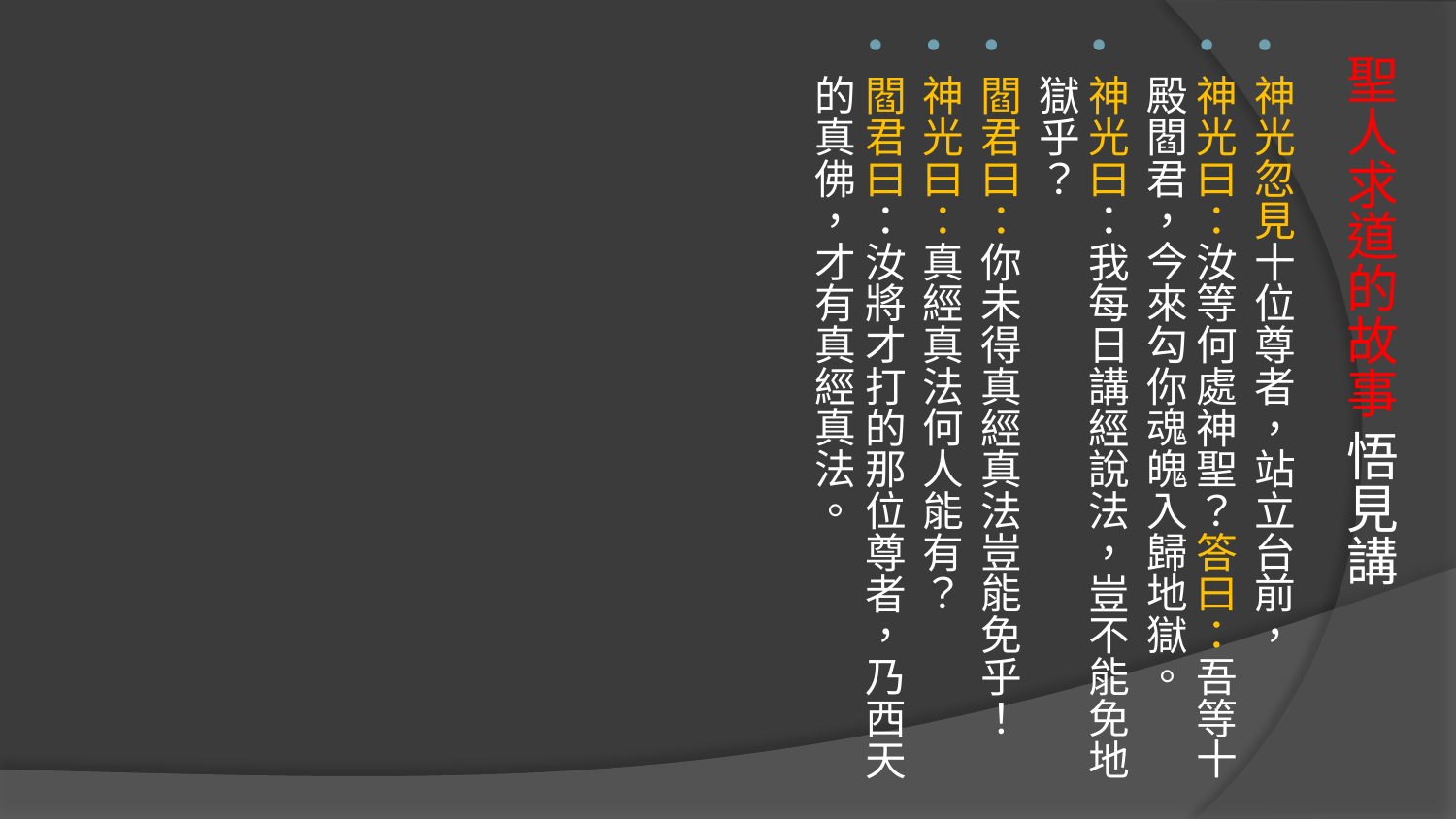

神光忽見十位尊者，站立台前，
神光曰：汝等何處神聖？答曰：吾等十殿閻君，今來勾你魂魄入歸地獄。
神光曰：我每日講經說法，豈不能免地獄乎？
閻君曰：你未得真經真法豈能免乎！
神光曰：真經真法何人能有？
閻君曰：汝將才打的那位尊者，乃西天的真佛，才有真經真法。

# 聖人求道的故事 悟見講